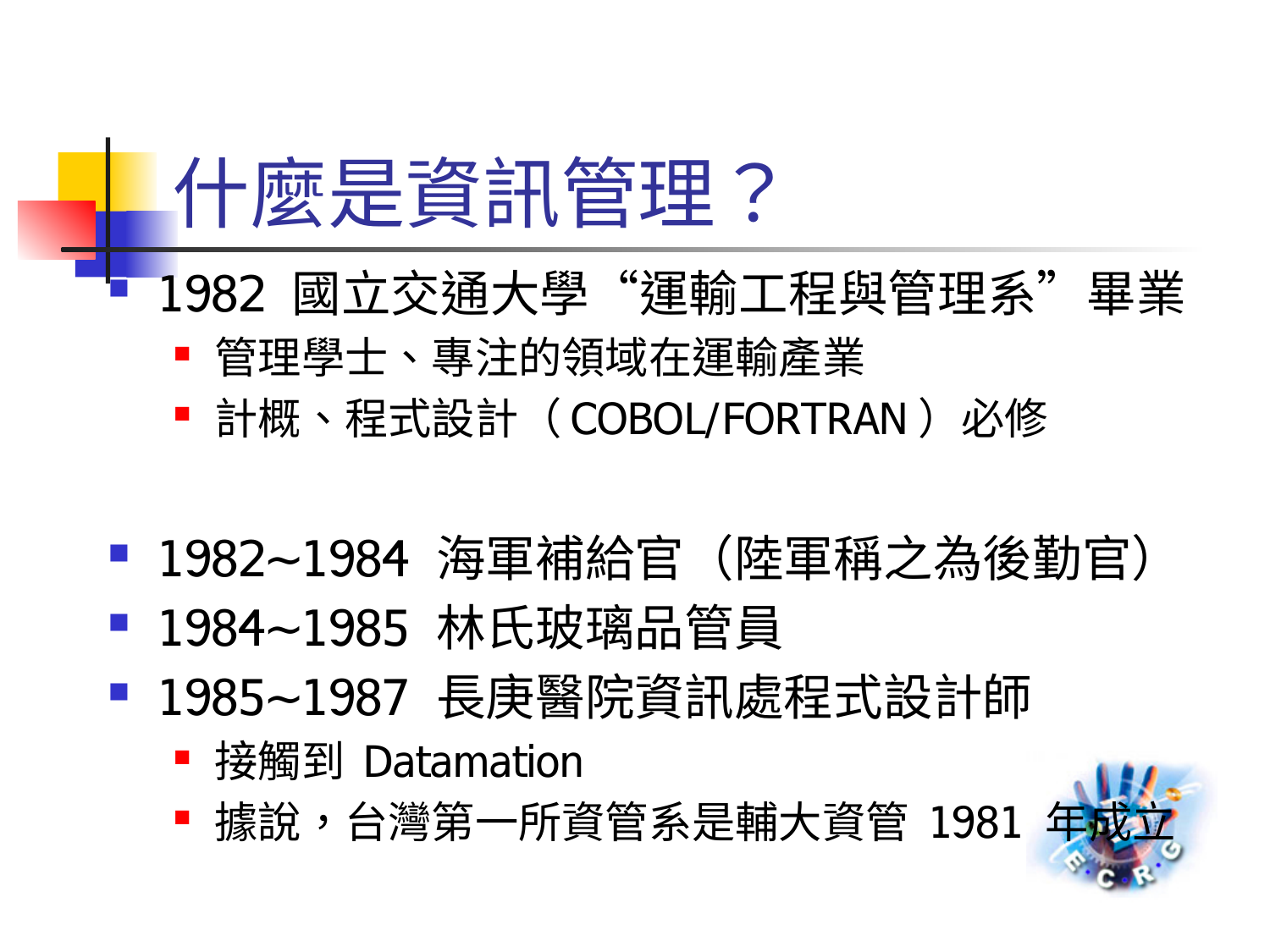

# 什麼是資訊管理？
1982 國立交通大學“運輸工程與管理系”畢業
管理學士、專注的領域在運輸產業
計概、程式設計（COBOL/FORTRAN）必修

1982~1984 海軍補給官（陸軍稱之為後勤官）
1984~1985 林氏玻璃品管員
1985~1987 長庚醫院資訊處程式設計師
接觸到 Datamation
據說，台灣第一所資管系是輔大資管 1981 年成立